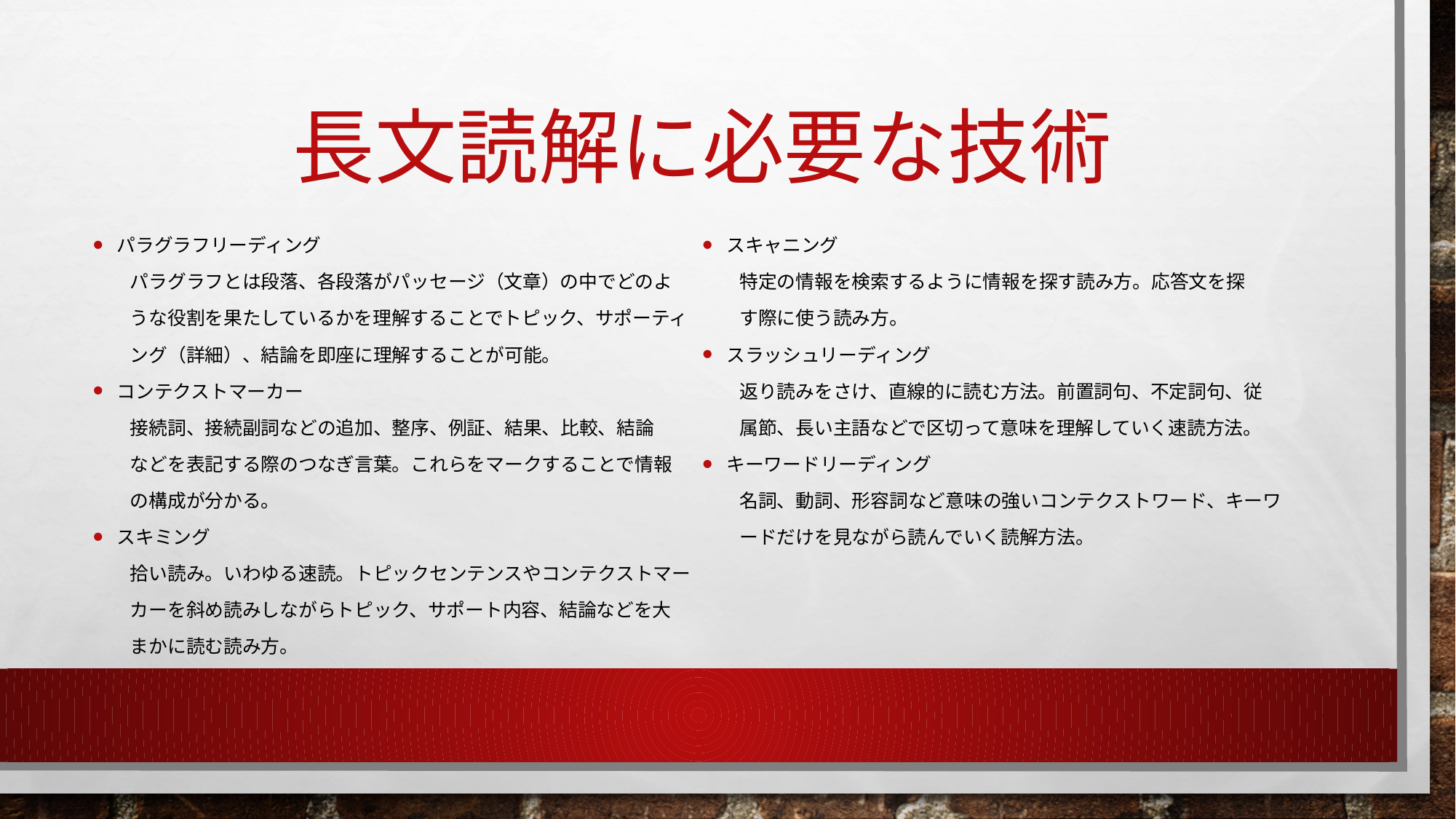

# 長文読解に必要な技術
パラグラフリーディング
　　パラグラフとは段落、各段落がパッセージ（文章）の中でどのよ
　　うな役割を果たしているかを理解することでトピック、サポーティ
　　ング（詳細）、結論を即座に理解することが可能。
コンテクストマーカー
　　接続詞、接続副詞などの追加、整序、例証、結果、比較、結論
　　などを表記する際のつなぎ言葉。これらをマークすることで情報
　　の構成が分かる。
スキミング
　　拾い読み。いわゆる速読。トピックセンテンスやコンテクストマー
　　カーを斜め読みしながらトピック、サポート内容、結論などを大
　　まかに読む読み方。
スキャニング
　　特定の情報を検索するように情報を探す読み方。応答文を探
　　す際に使う読み方。
スラッシュリーディング
　　返り読みをさけ、直線的に読む方法。前置詞句、不定詞句、従
　　属節、長い主語などで区切って意味を理解していく速読方法。
キーワードリーディング
　　名詞、動詞、形容詞など意味の強いコンテクストワード、キーワ
　　ードだけを見ながら読んでいく読解方法。